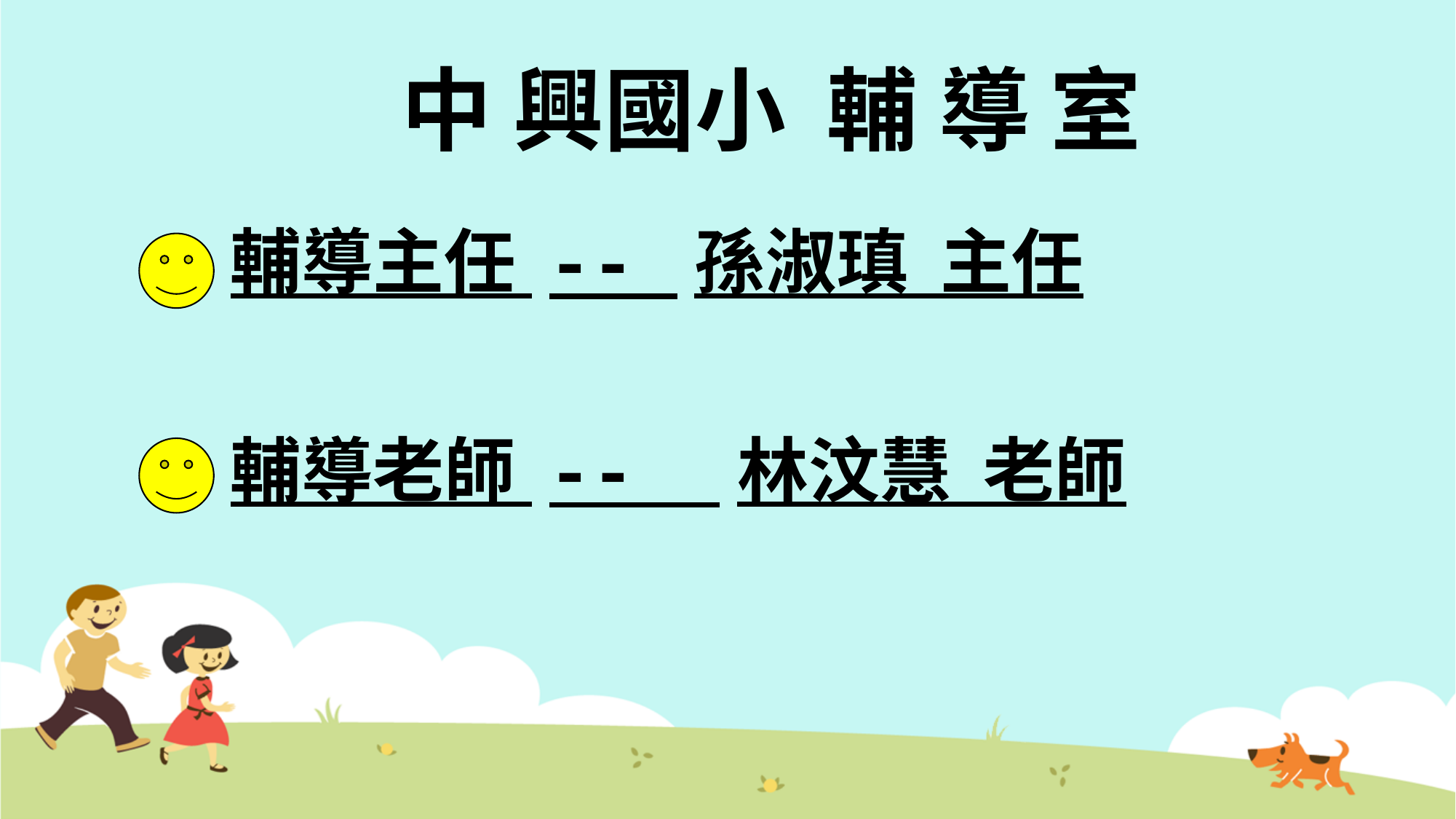

# 中 興國小  輔 導 室
     輔導主任 -- 孫淑瑱  主任

     輔導老師 --  林汶慧  老師